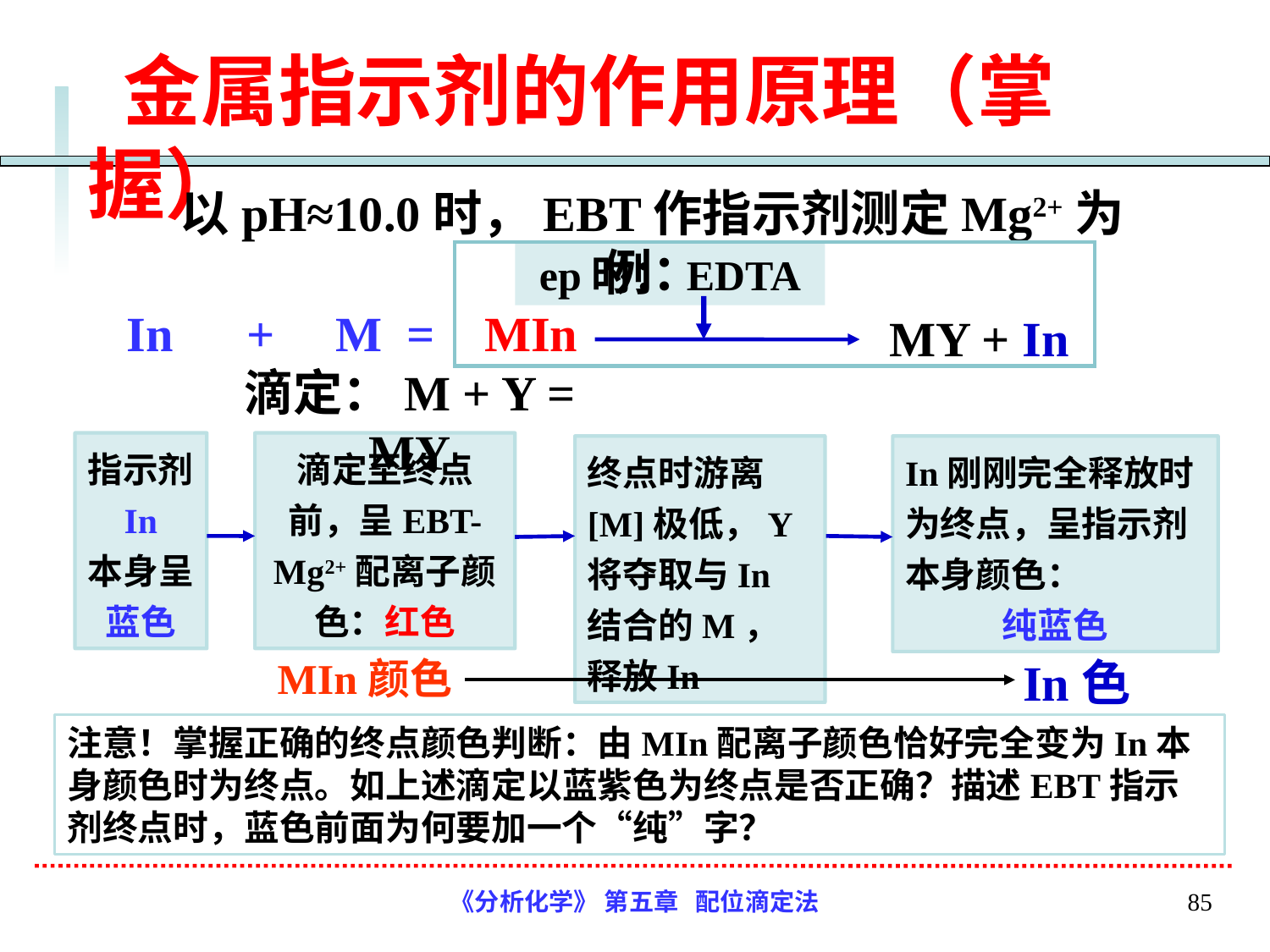

金属指示剂的作用原理（掌握）
以pH≈10.0时，EBT作指示剂测定Mg2+为例：

ep时：EDTA
In
    +     M  =    MIn
滴定：M + Y = MY

MY + In

指示剂In
本身呈蓝色
滴定至终点前，呈EBT- Mg2+配离子颜色：红色
终点时游离[M]极低，Y将夺取与In结合的M，释放In
In刚刚完全释放时为终点，呈指示剂本身颜色：
纯蓝色

MIn颜色
In色
注意！掌握正确的终点颜色判断：由MIn配离子颜色恰好完全变为In本身颜色时为终点。如上述滴定以蓝紫色为终点是否正确？描述EBT指示剂终点时，蓝色前面为何要加一个“纯”字？
《分析化学》 第五章   配位滴定法
85